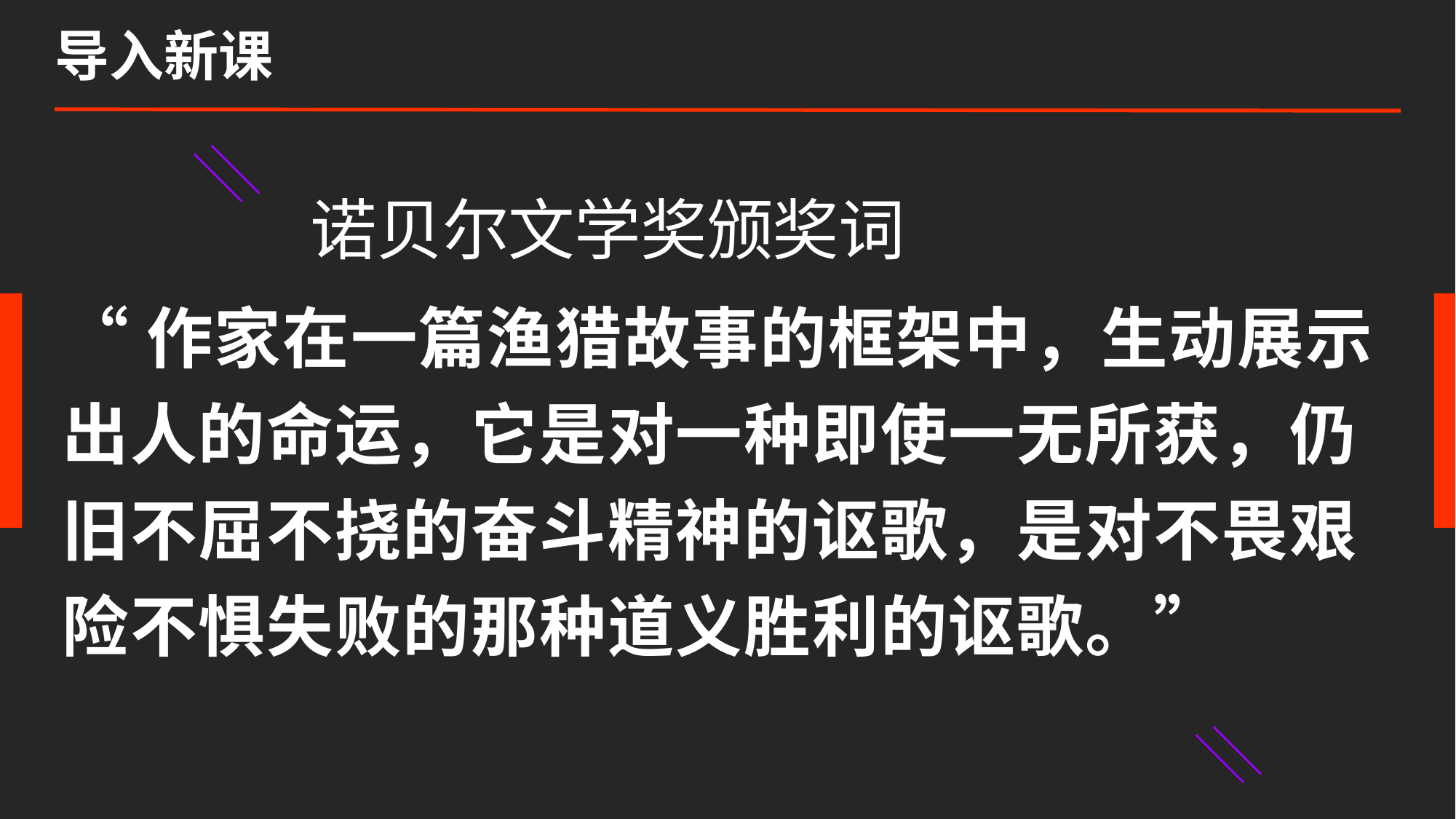

导入新课
              诺贝尔文学奖颁奖词
“作家在一篇渔猎故事的框架中，生动展示出人的命运，它是对一种即使一无所获，仍旧不屈不挠的奋斗精神的讴歌，是对不畏艰险不惧失败的那种道义胜利的讴歌。”